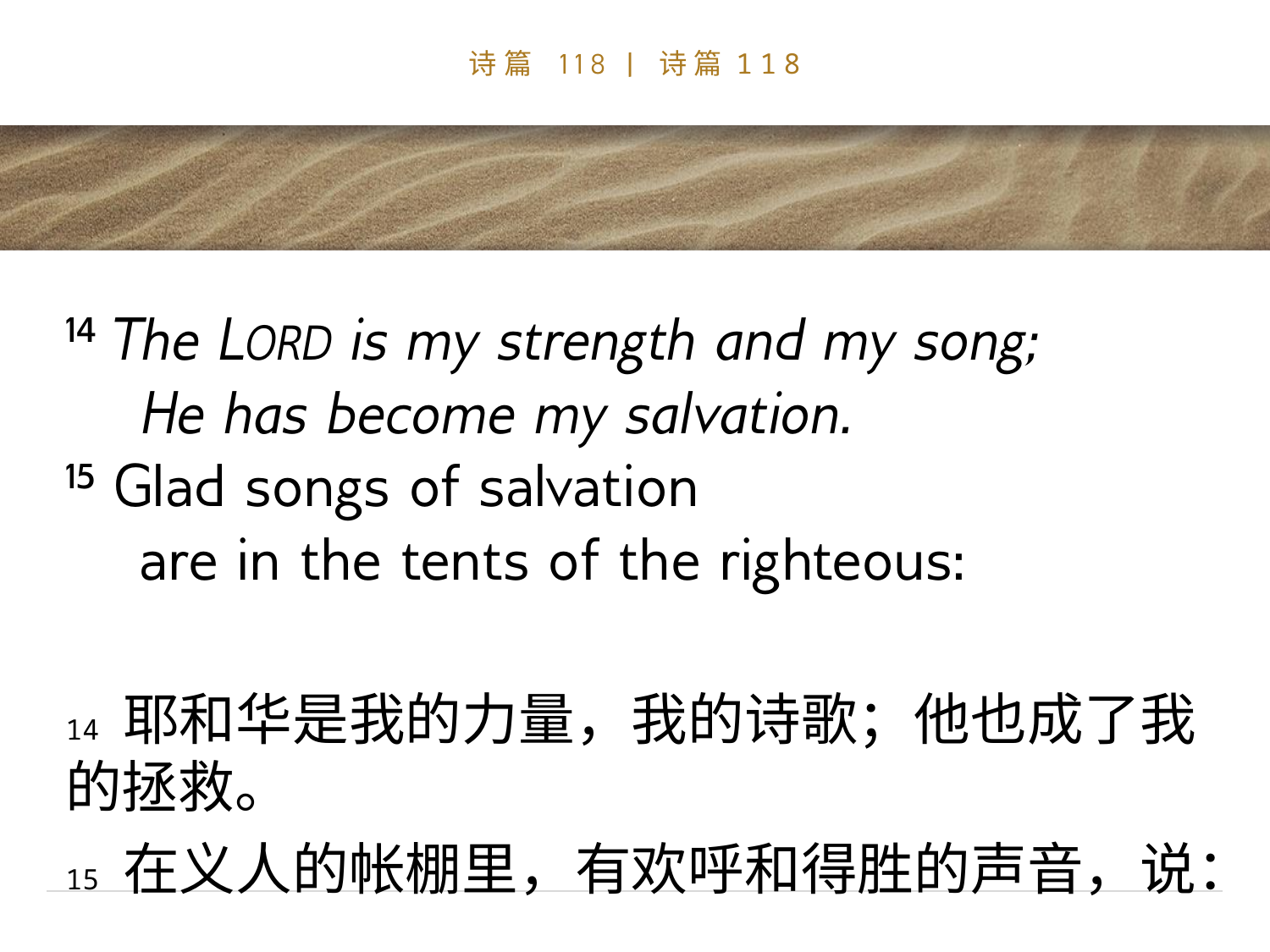

# 诗篇 118 | 诗篇118
14 The LORD is my strength and my song;
    He has become my salvation.
15 Glad songs of salvation
    are in the tents of the righteous:

14 耶和华是我的力量，我的诗歌；他也成了我的拯救。
15 在义人的帐棚里，有欢呼和得胜的声音，说：